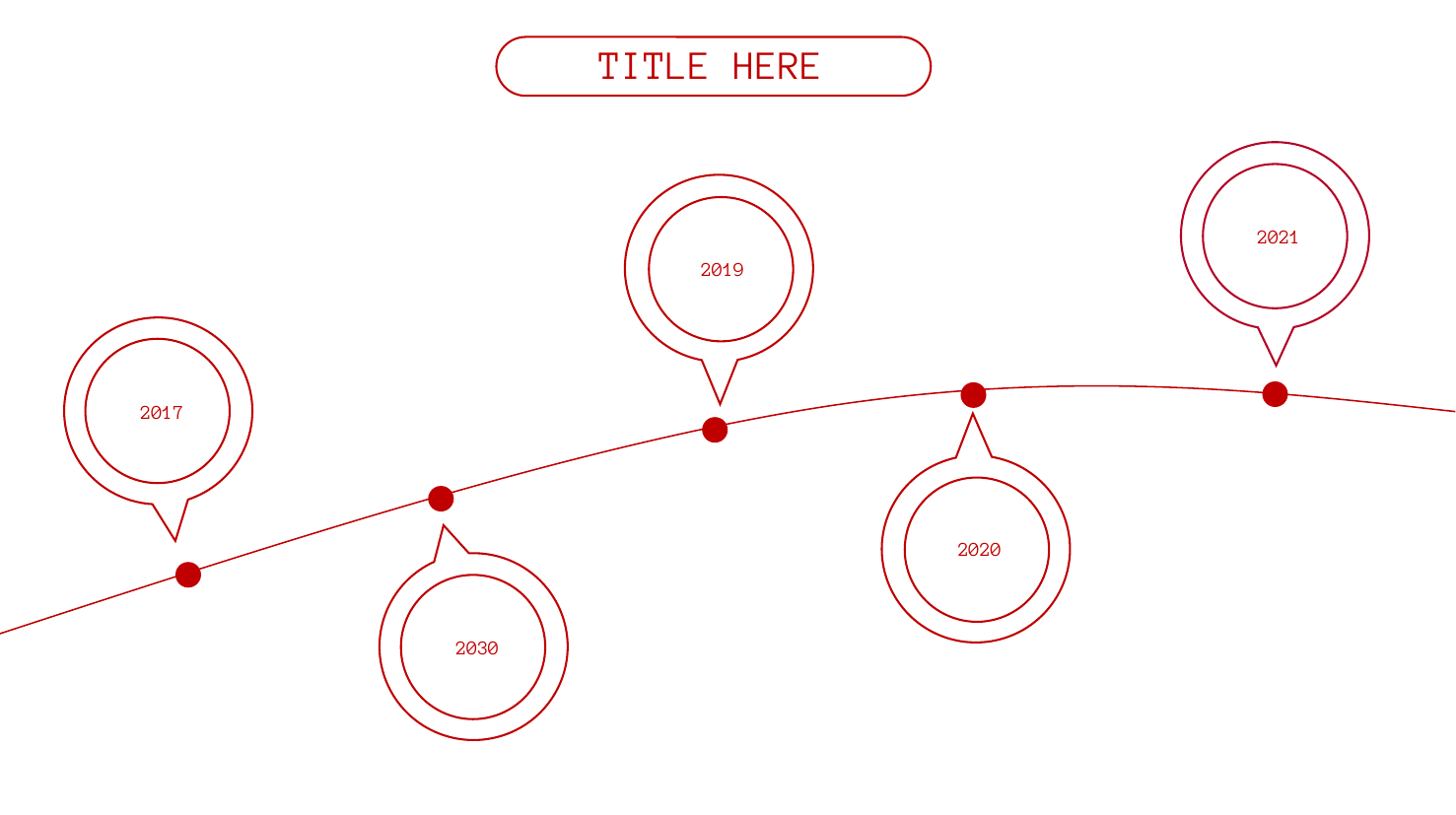

TITLE HERE

2021

2019
点击输入文字点击输入文字点击输入文字点击输入文字

2017

点击输入文字点击输入文字点击输入文字点击输入文字

点击输入文字点击输入文字点击输入文字点击输入文字

2020
点击输入文字点击输入文字点击输入文字点击输入文字

2030

点击输入文字点击输入文字点击输入文字点击输入文字